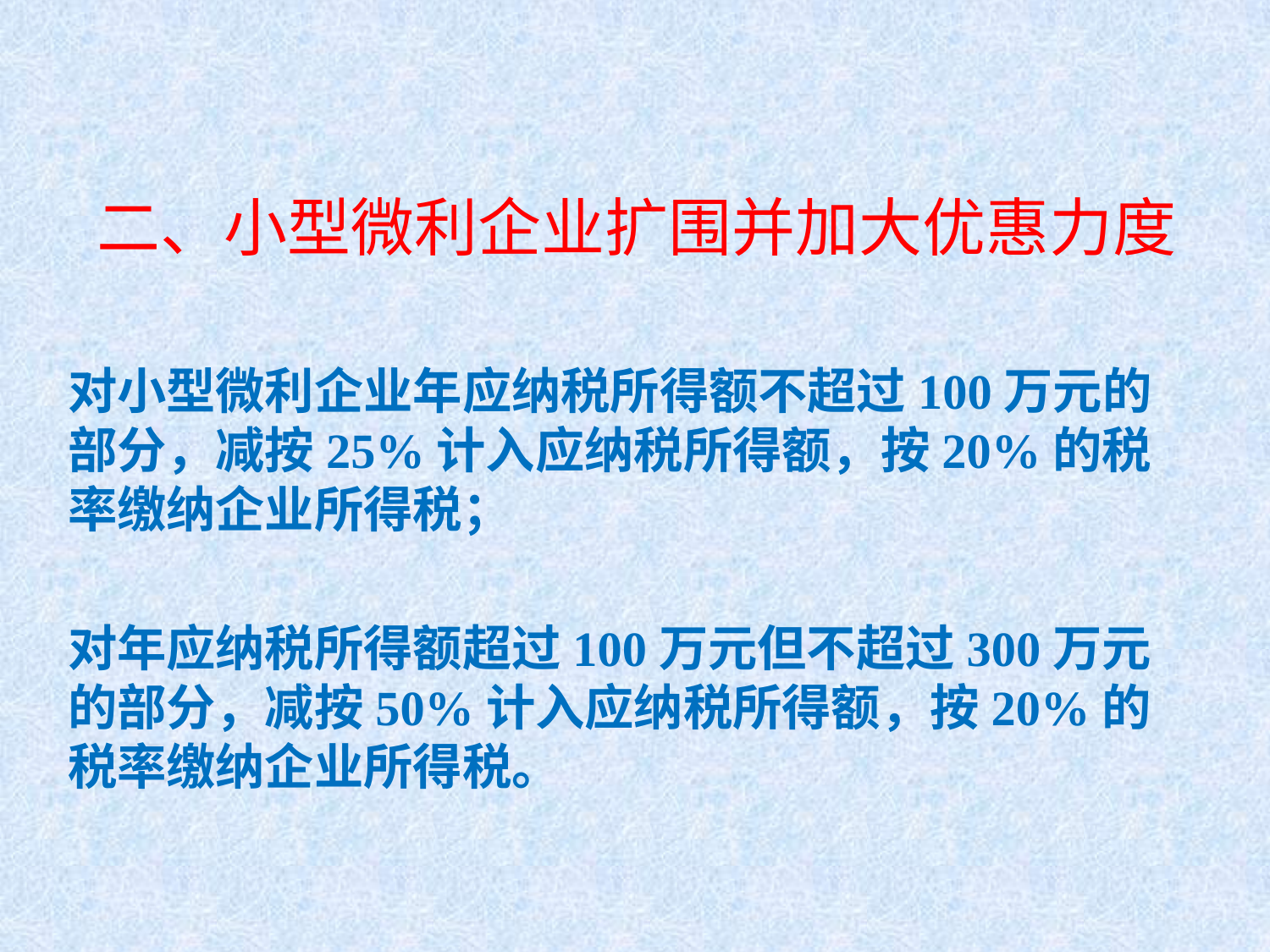

# 二、小型微利企业扩围并加大优惠力度

对小型微利企业年应纳税所得额不超过100万元的部分，减按25%计入应纳税所得额，按20%的税率缴纳企业所得税；

对年应纳税所得额超过100万元但不超过300万元的部分，减按50%计入应纳税所得额，按20%的税率缴纳企业所得税。